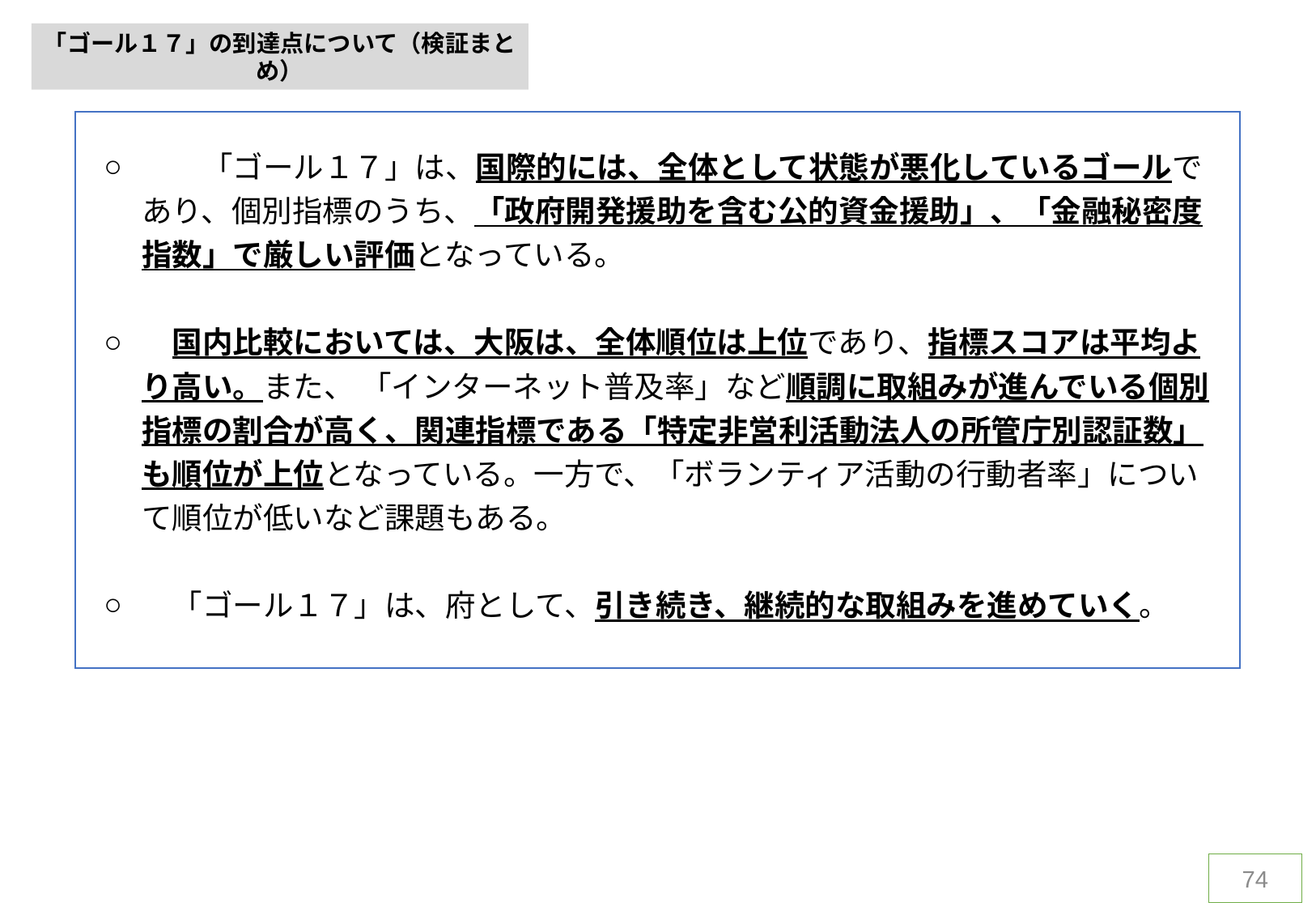

「ゴール１７」の到達点について（検証まとめ）
　　「ゴール１７」は、国際的には、全体として状態が悪化しているゴールであり、個別指標のうち、「政府開発援助を含む公的資金援助」、「金融秘密度指数」で厳しい評価となっている。

　国内比較においては、大阪は、全体順位は上位であり、指標スコアは平均より高い。また、 「インターネット普及率」など順調に取組みが進んでいる個別指標の割合が高く、関連指標である「特定非営利活動法人の所管庁別認証数」も順位が上位となっている。一方で、「ボランティア活動の行動者率」について順位が低いなど課題もある。

　「ゴール１７」は、府として、引き続き、継続的な取組みを進めていく。
74